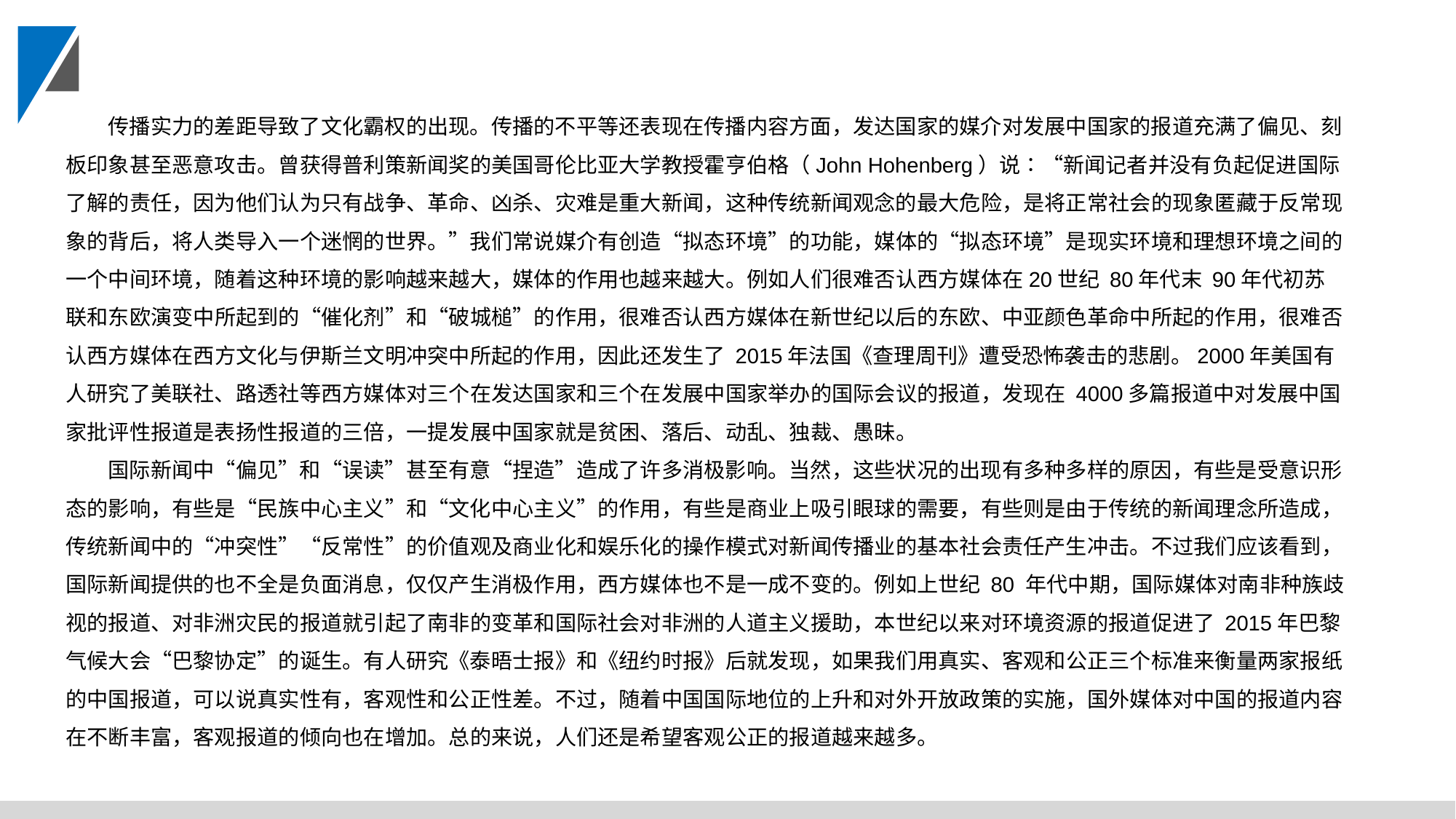

传播实力的差距导致了文化霸权的出现。传播的不平等还表现在传播内容方面，发达国家的媒介对发展中国家的报道充满了偏见、刻板印象甚至恶意攻击。曾获得普利策新闻奖的美国哥伦比亚大学教授霍亨伯格（John Hohenberg）说∶“新闻记者并没有负起促进国际了解的责任，因为他们认为只有战争、革命、凶杀、灾难是重大新闻，这种传统新闻观念的最大危险，是将正常社会的现象匿藏于反常现象的背后，将人类导入一个迷惘的世界。”我们常说媒介有创造“拟态环境”的功能，媒体的“拟态环境”是现实环境和理想环境之间的一个中间环境，随着这种环境的影响越来越大，媒体的作用也越来越大。例如人们很难否认西方媒体在20世纪 80年代末 90年代初苏联和东欧演变中所起到的“催化剂”和“破城槌”的作用，很难否认西方媒体在新世纪以后的东欧、中亚颜色革命中所起的作用，很难否认西方媒体在西方文化与伊斯兰文明冲突中所起的作用，因此还发生了 2015年法国《查理周刊》遭受恐怖袭击的悲剧。2000年美国有人研究了美联社、路透社等西方媒体对三个在发达国家和三个在发展中国家举办的国际会议的报道，发现在 4000多篇报道中对发展中国家批评性报道是表扬性报道的三倍，一提发展中国家就是贫困、落后、动乱、独裁、愚昧。
国际新闻中“偏见”和“误读”甚至有意“捏造”造成了许多消极影响。当然，这些状况的出现有多种多样的原因，有些是受意识形态的影响，有些是“民族中心主义”和“文化中心主义”的作用，有些是商业上吸引眼球的需要，有些则是由于传统的新闻理念所造成，传统新闻中的“冲突性”“反常性”的价值观及商业化和娱乐化的操作模式对新闻传播业的基本社会责任产生冲击。不过我们应该看到，国际新闻提供的也不全是负面消息，仅仅产生消极作用，西方媒体也不是一成不变的。例如上世纪 80 年代中期，国际媒体对南非种族歧视的报道、对非洲灾民的报道就引起了南非的变革和国际社会对非洲的人道主义援助，本世纪以来对环境资源的报道促进了 2015年巴黎气候大会“巴黎协定”的诞生。有人研究《泰晤士报》和《纽约时报》后就发现，如果我们用真实、客观和公正三个标准来衡量两家报纸的中国报道，可以说真实性有，客观性和公正性差。不过，随着中国国际地位的上升和对外开放政策的实施，国外媒体对中国的报道内容在不断丰富，客观报道的倾向也在增加。总的来说，人们还是希望客观公正的报道越来越多。